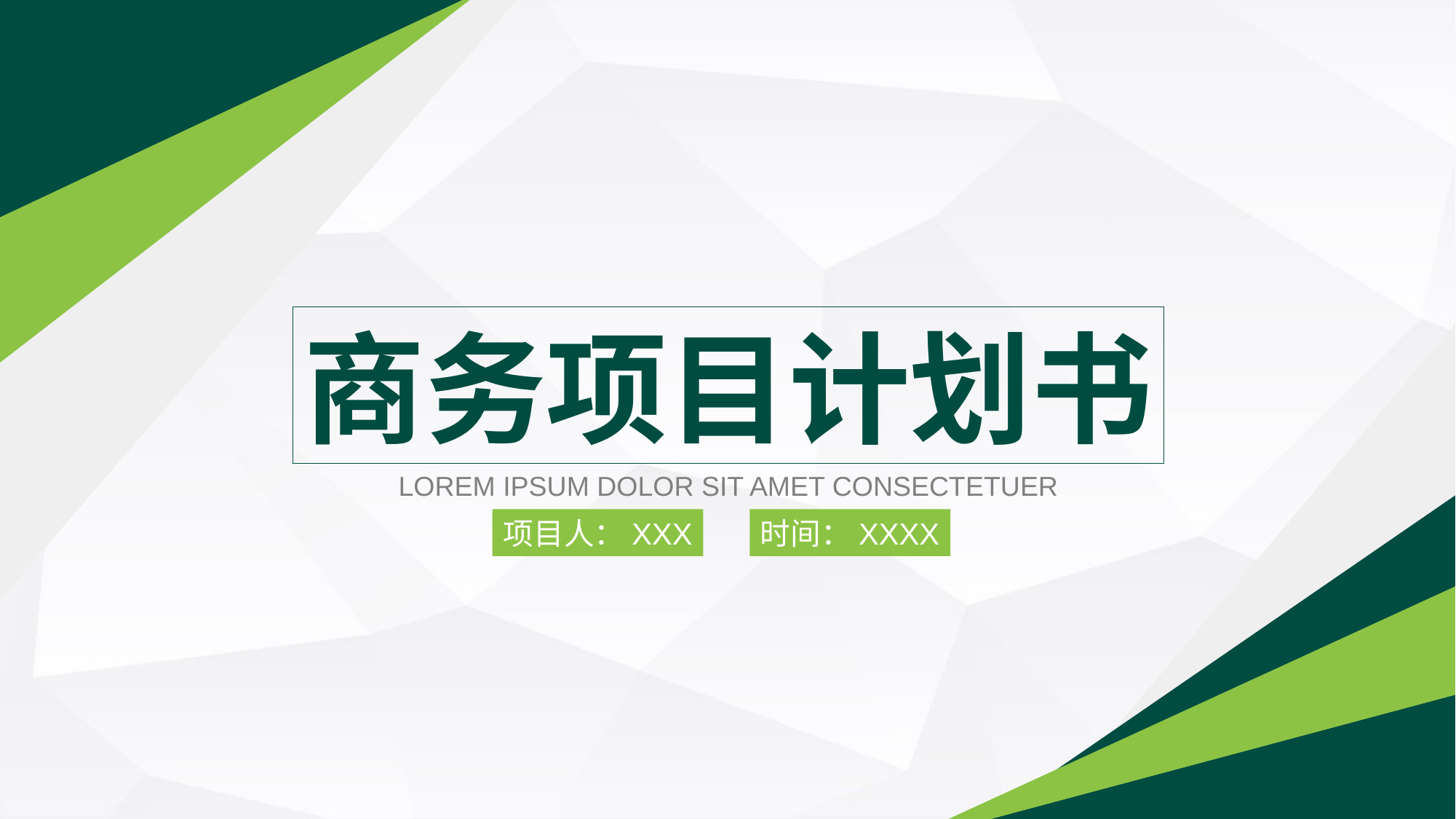

商务项目计划书

LOREM IPSUM DOLOR SIT AMET CONSECTETUER

项目人：XXX
时间：XXXX